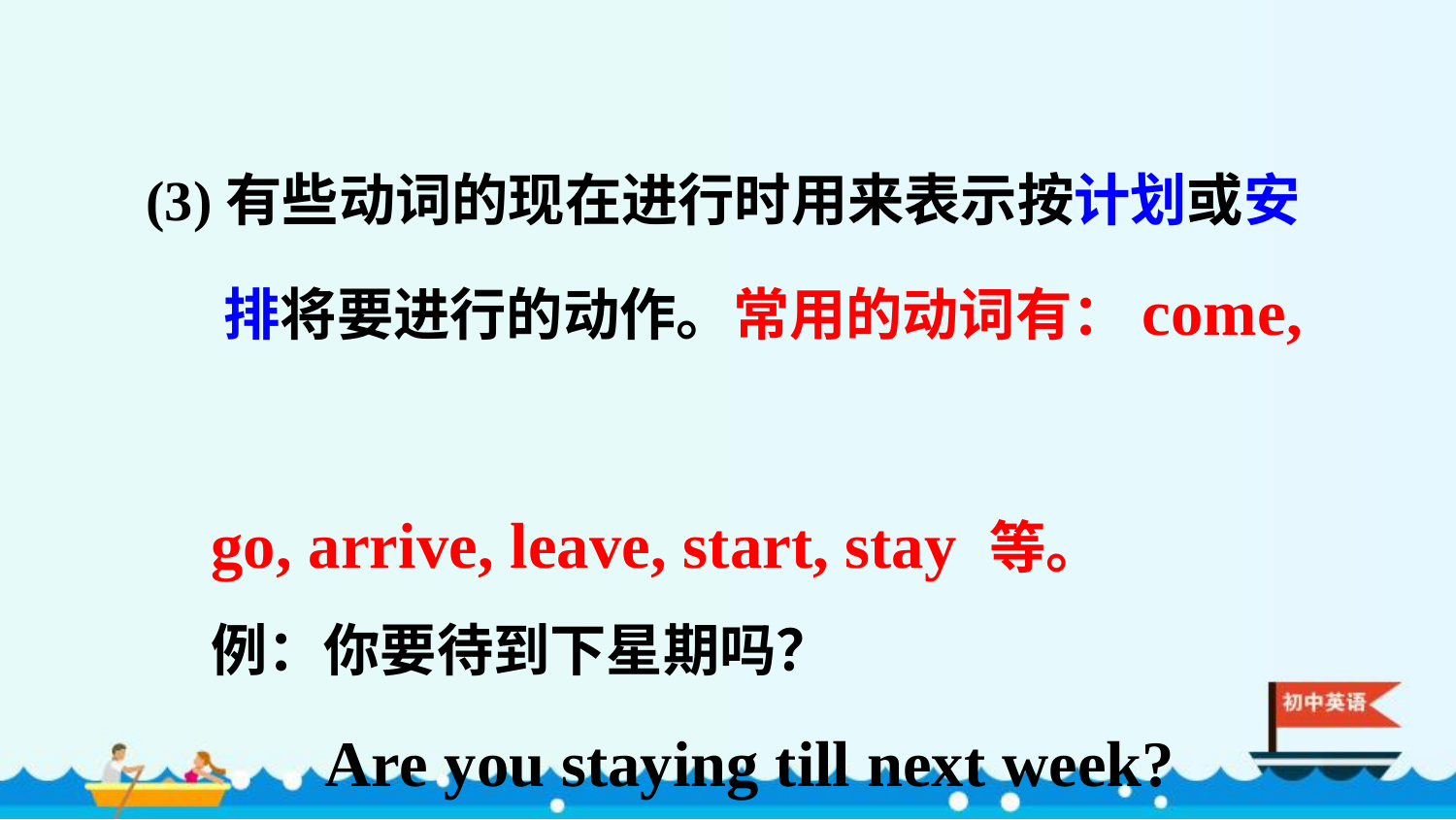

(3)有些动词的现在进行时用来表示按计划或安
     排将要进行的动作。常用的动词有：come,
    go, arrive, leave, start, stay 等。
    例：你要待到下星期吗？
           Are you staying till next week?